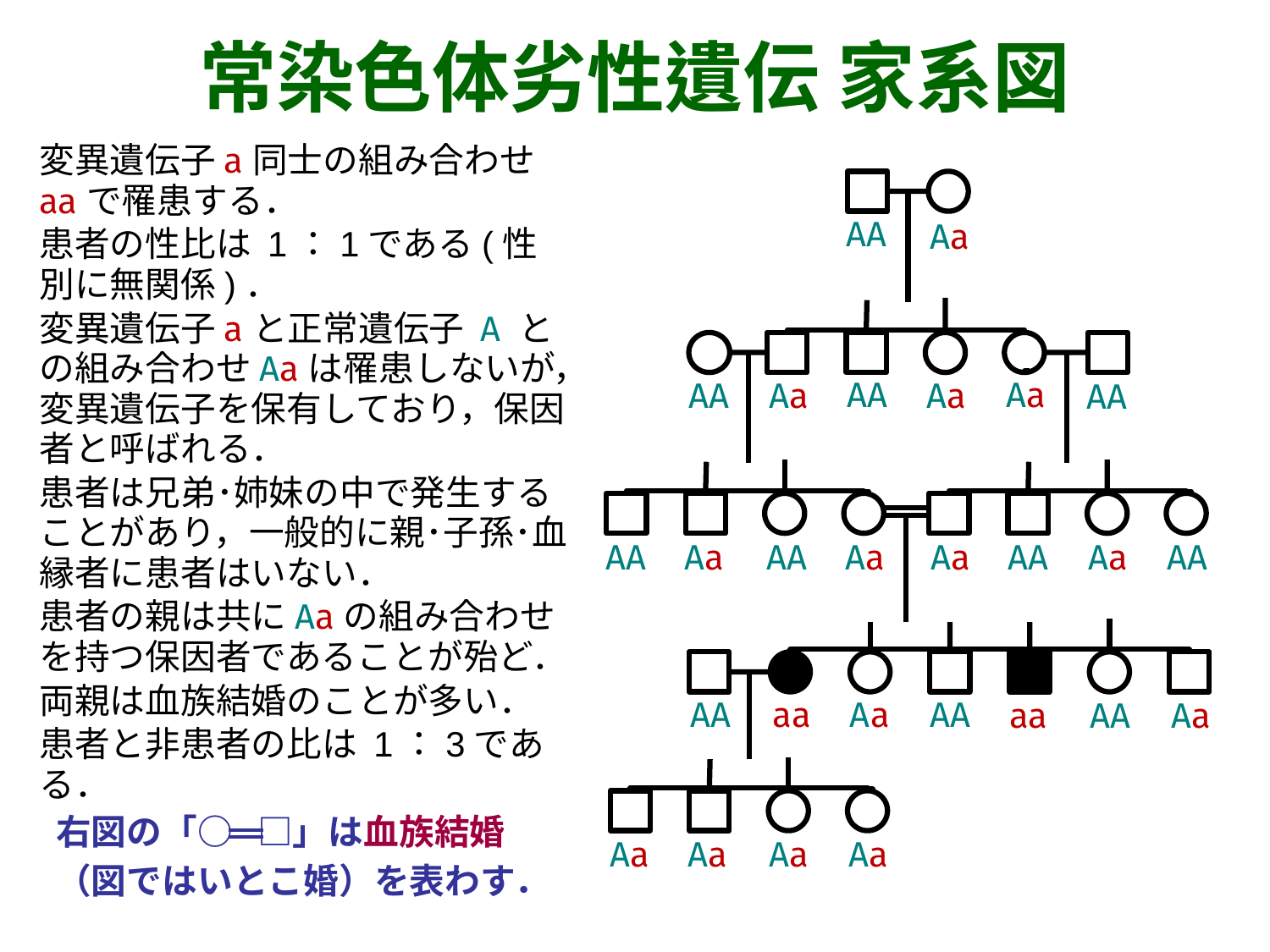

常染色体劣性遺伝 家系図

変異遺伝子 a 同士の組み合わせ aa で罹患する．
患者の性比は 1：1である(性別に無関係)．
変異遺伝子 a と正常遺伝子 A との組み合わせ Aa は罹患しないが，変異遺伝子を保有しており，保因者と呼ばれる．
患者は兄弟･姉妹の中で発生することがあり，一般的に親･子孫･血縁者に患者はいない．
患者の親は共に Aa の組み合わせを持つ保因者であることが殆ど．
両親は血族結婚のことが多い．
患者と非患者の比は 1：3である．

AA
Aa

AA
Aa
AA
Aa
Aa
AA

AA
Aa
AA
Aa
Aa
AA
Aa
AA

AA
aa
Aa
AA
aa
AA
Aa

Aa
Aa
Aa
Aa
右図の「○　□」は血族結婚
（図ではいとこ婚）を表わす．